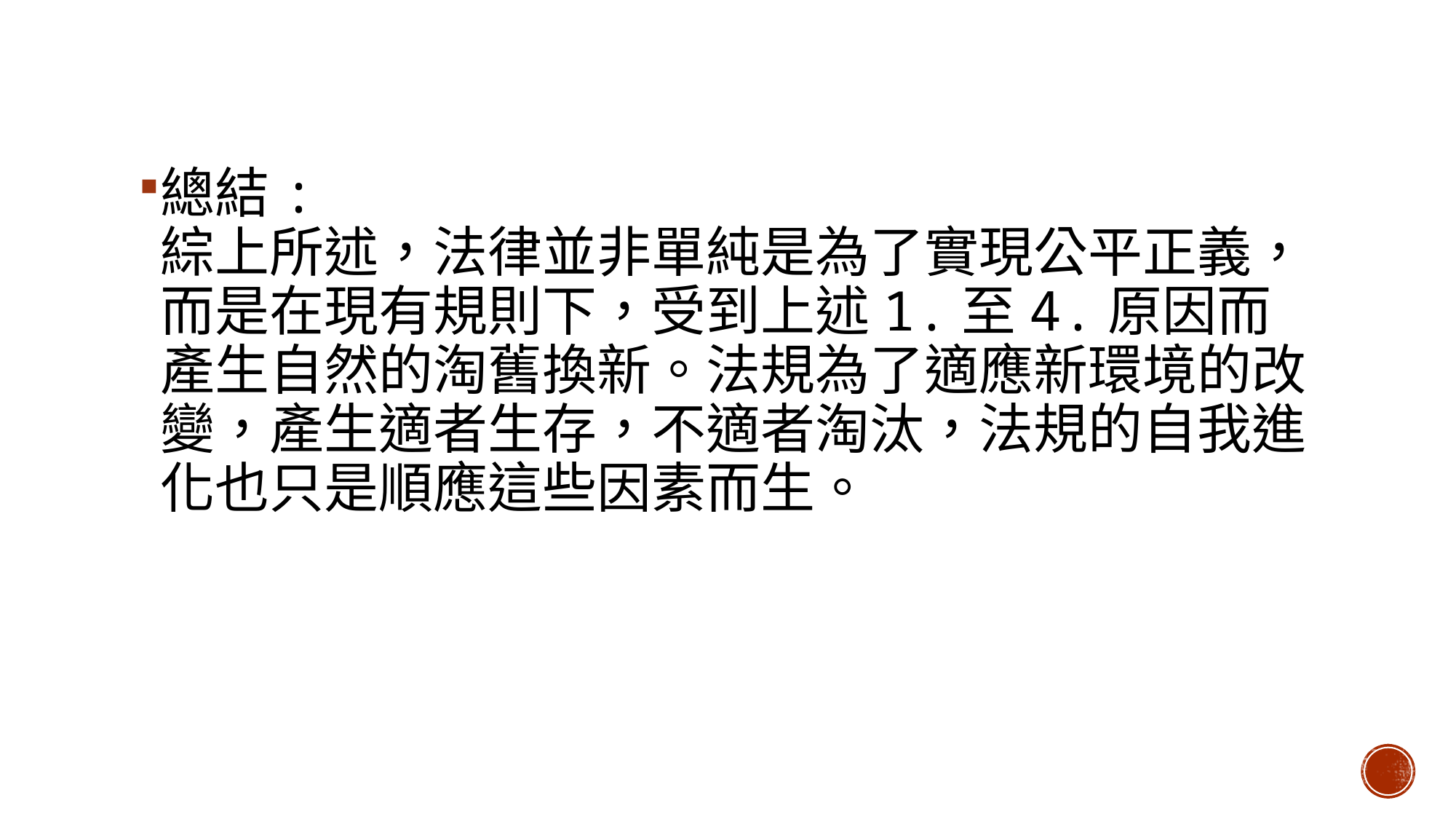

總結:
綜上所述，法律並非單純是為了實現公平正義，而是在現有規則下，受到上述1.至4.原因而產生自然的淘舊換新。法規為了適應新環境的改變，產生適者生存，不適者淘汰，法規的自我進化也只是順應這些因素而生。